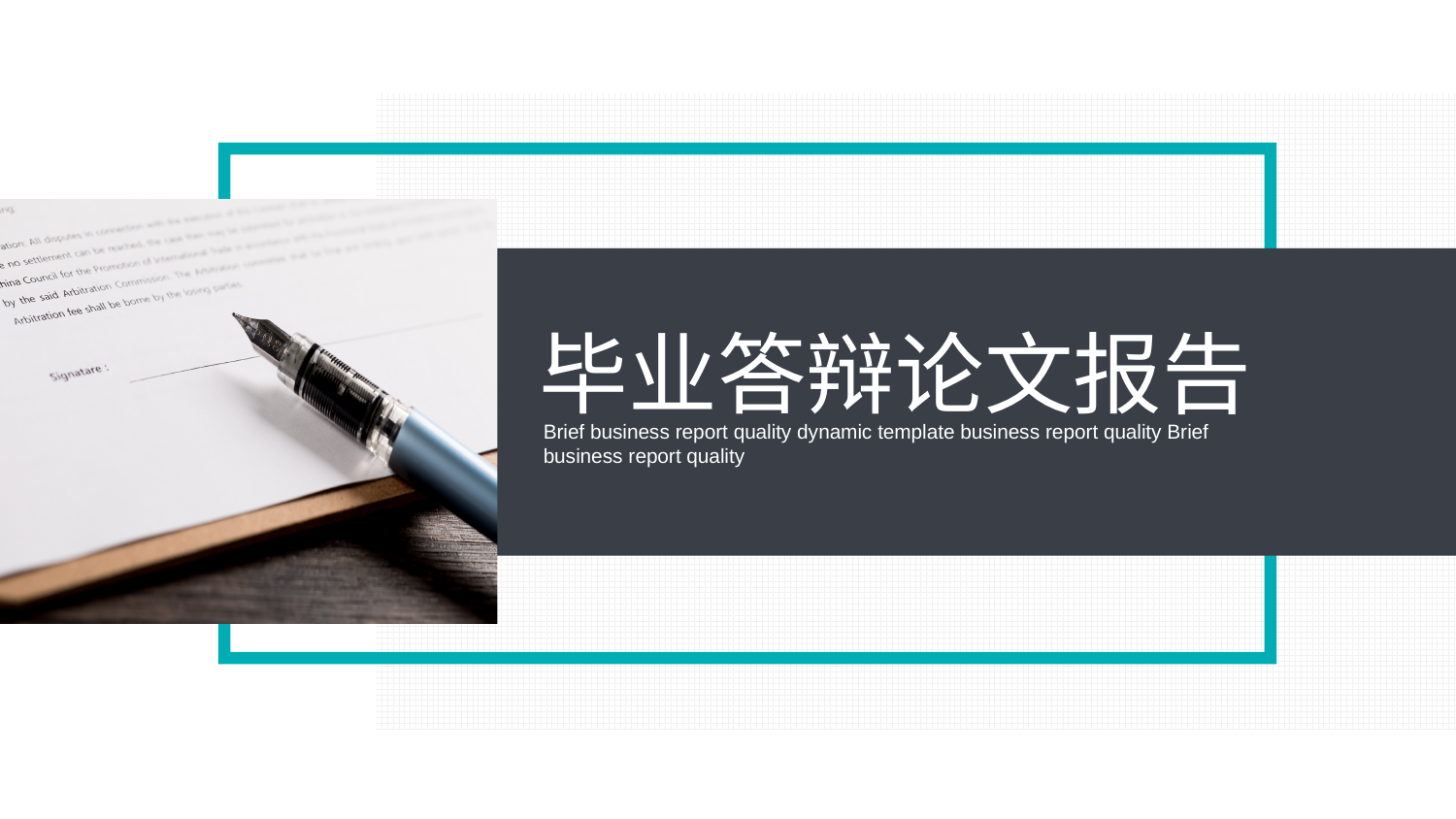

毕业答辩论文报告
Brief business report quality dynamic template business report quality Brief business report quality